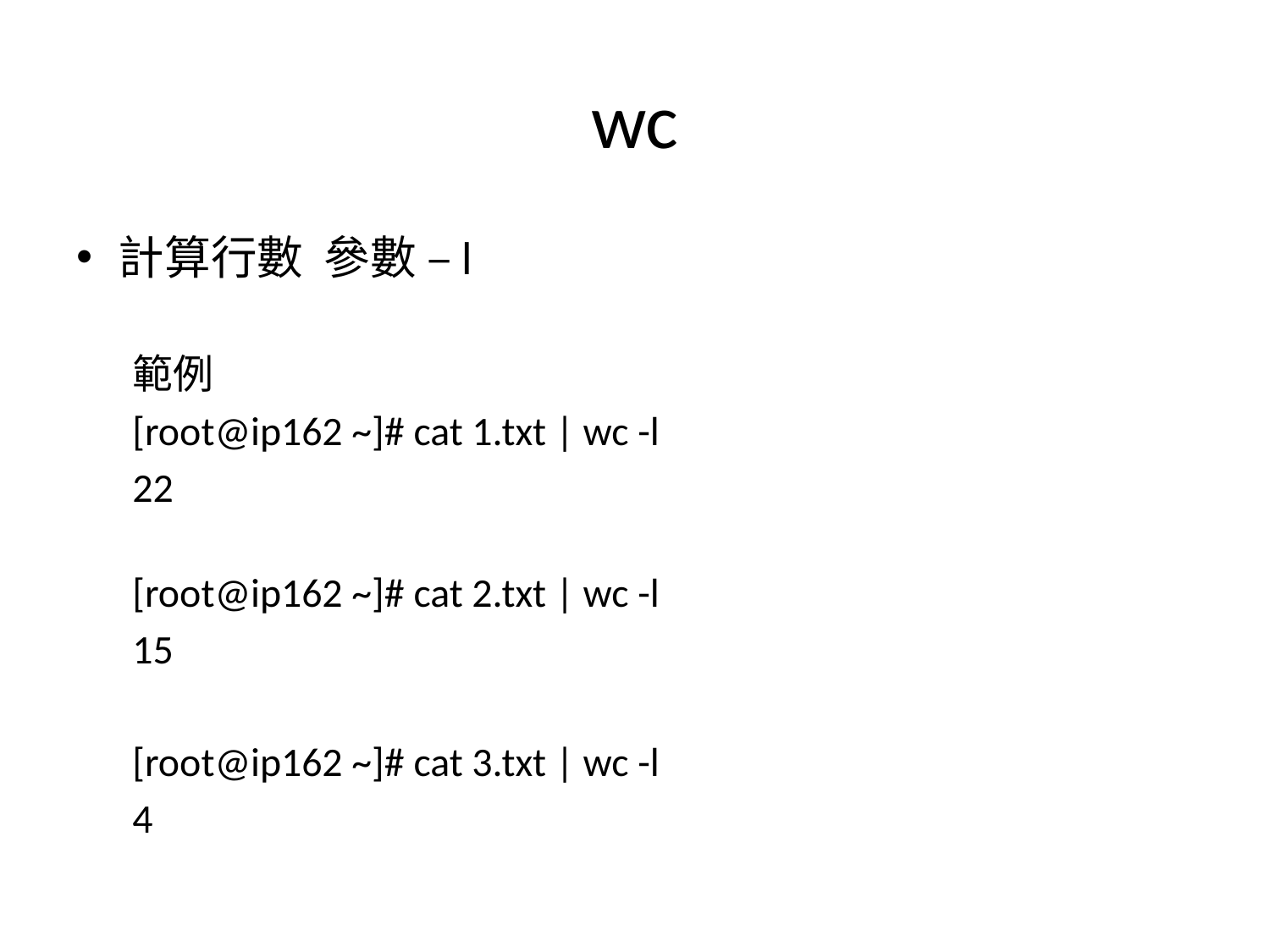

# wc
計算行數  參數 –l

範例
[root@ip162 ~]# cat 1.txt | wc -l
22
[root@ip162 ~]# cat 2.txt | wc -l
15

[root@ip162 ~]# cat 3.txt | wc -l
4